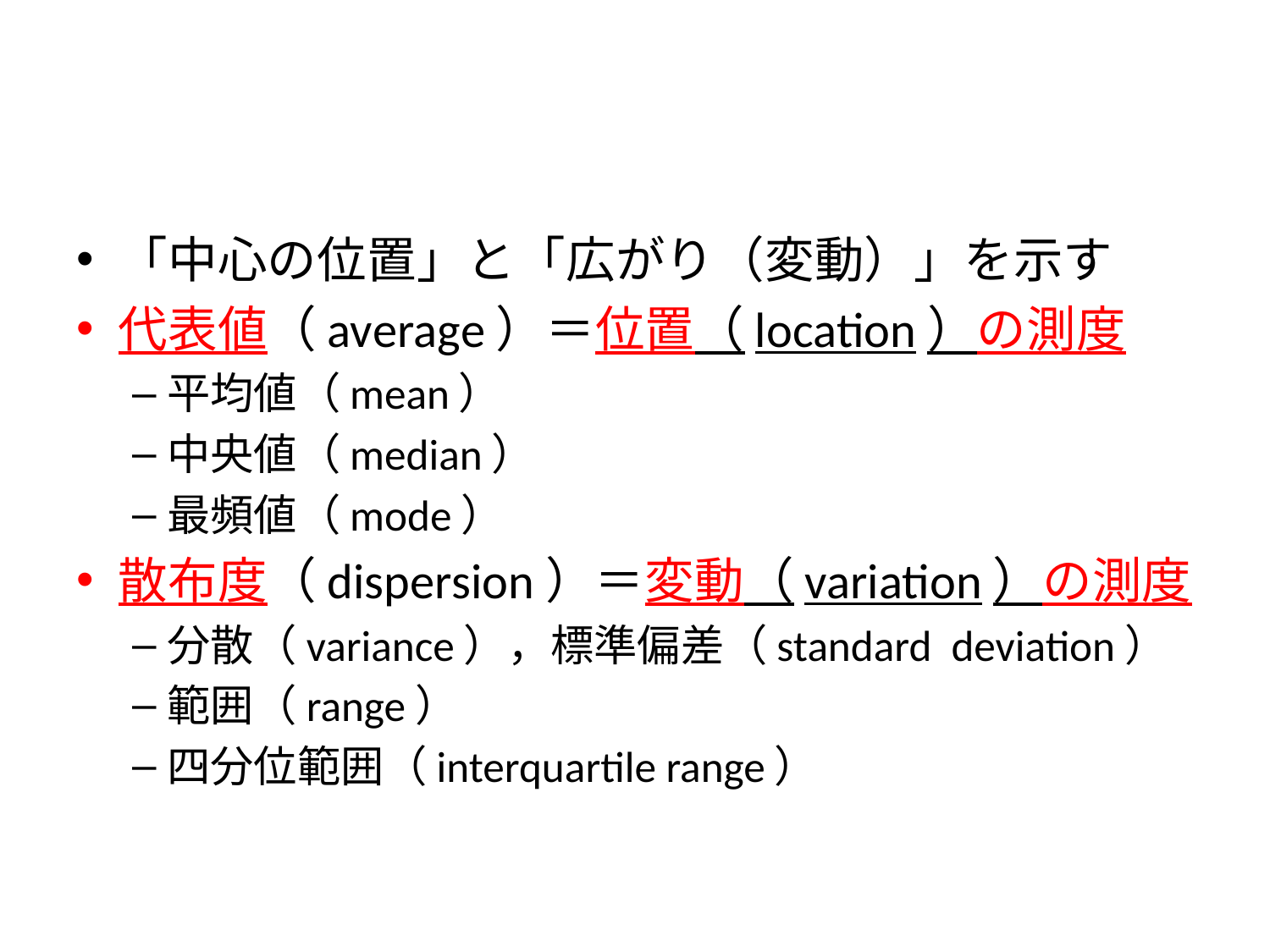

#
「中心の位置」と「広がり（変動）」を示す
代表値（average）＝位置（location）の測度
平均値（mean）
中央値（median）
最頻値（mode）
散布度（dispersion）＝変動（variation）の測度
分散（variance），標準偏差（standard  deviation）
範囲（range）
四分位範囲（interquartile range）